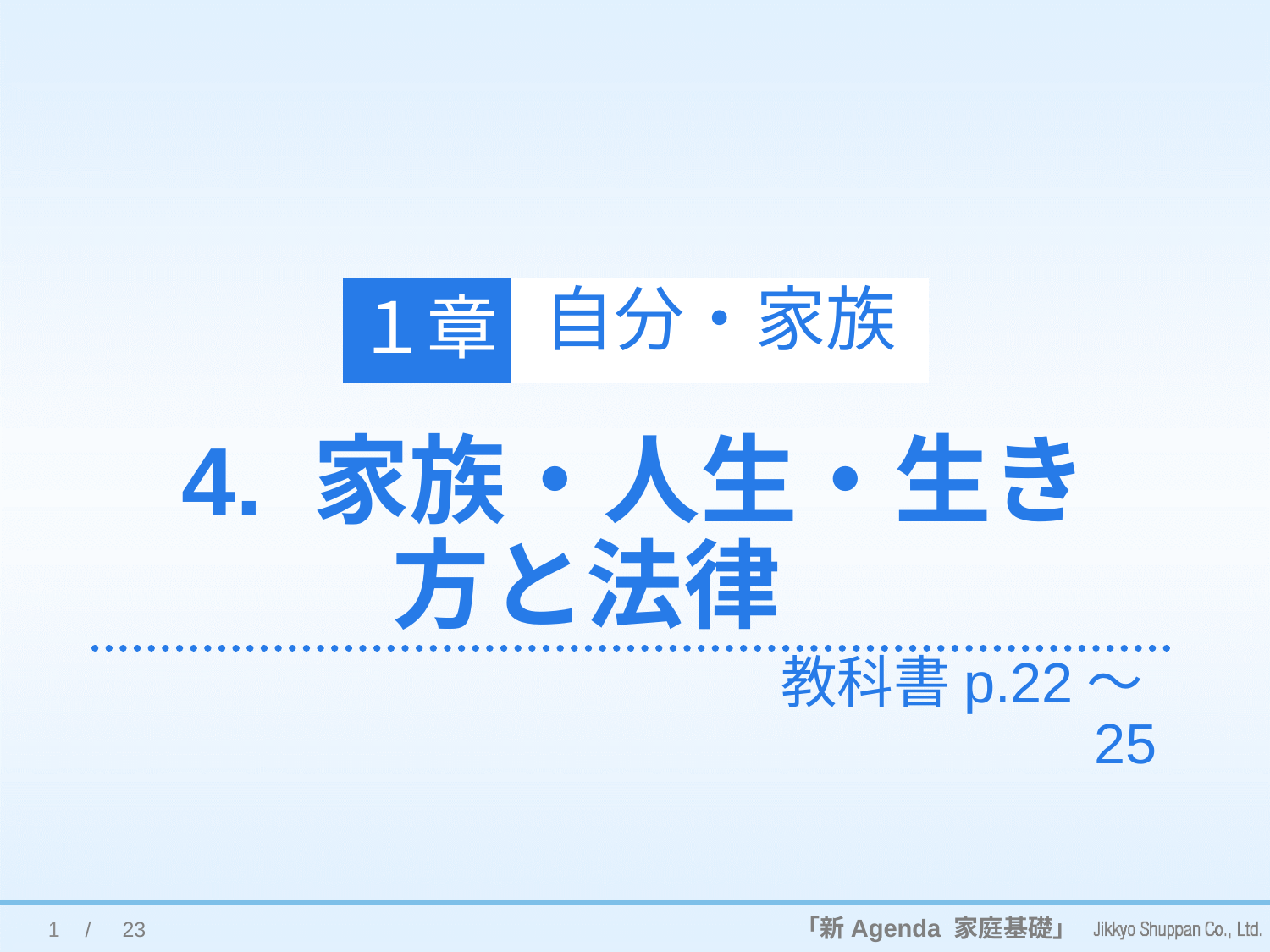

１章
自分・家族
# 4. 家族・人生・生き方と法律
教科書p.22～25
1